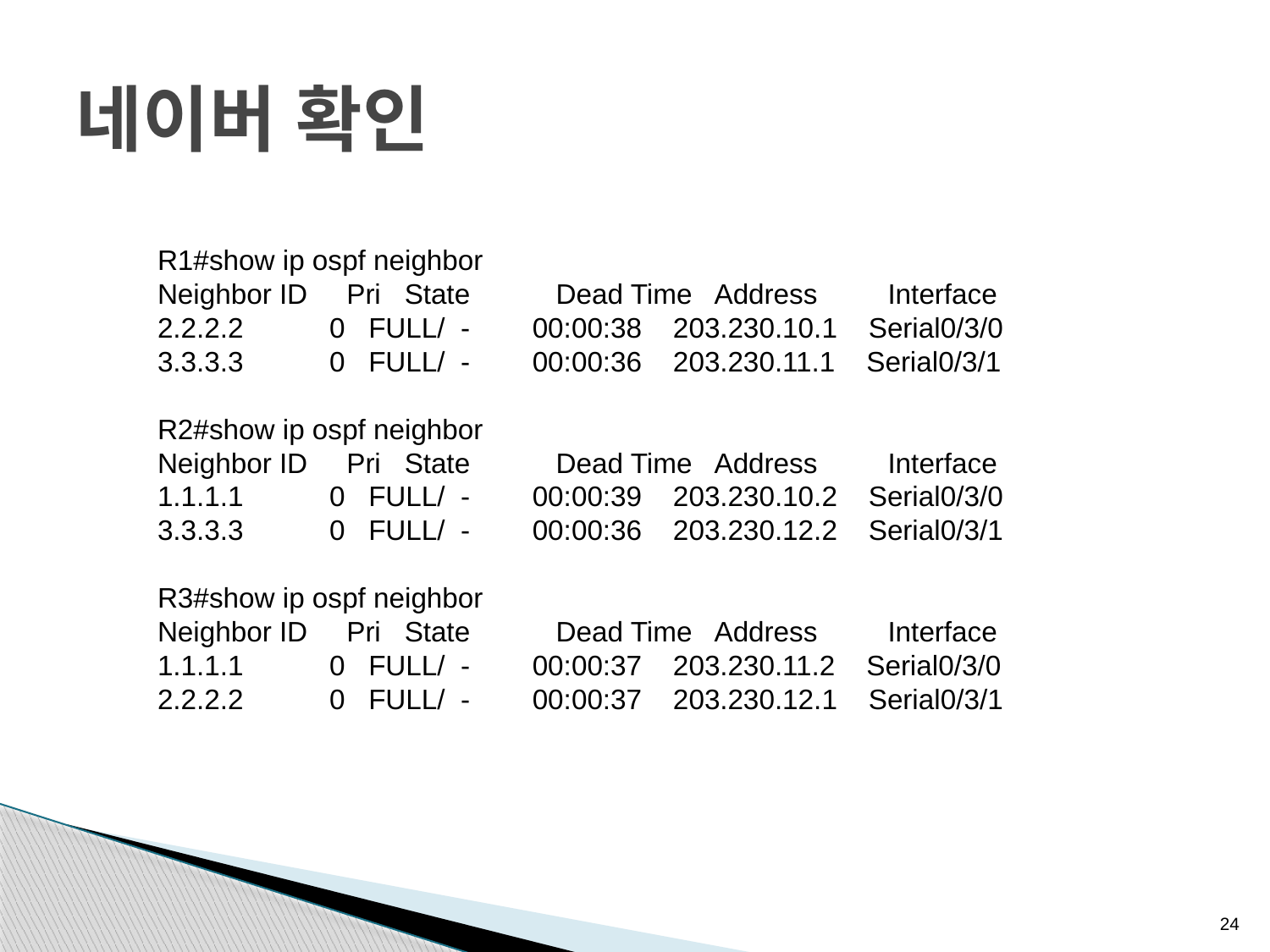

# 네이버 확인
R1#show ip ospf neighbor
Neighbor ID     Pri   State           Dead Time   Address         Interface
2.2.2.2           0   FULL/  -        00:00:38    203.230.10.1    Serial0/3/0
3.3.3.3           0   FULL/  -        00:00:36    203.230.11.1    Serial0/3/1

R2#show ip ospf neighbor
Neighbor ID     Pri   State           Dead Time   Address         Interface
1.1.1.1           0   FULL/  -        00:00:39    203.230.10.2    Serial0/3/0
3.3.3.3           0   FULL/  -        00:00:36    203.230.12.2    Serial0/3/1

R3#show ip ospf neighbor
Neighbor ID     Pri   State           Dead Time   Address         Interface
1.1.1.1           0   FULL/  -        00:00:37    203.230.11.2    Serial0/3/0
2.2.2.2           0   FULL/  -        00:00:37    203.230.12.1    Serial0/3/1
24